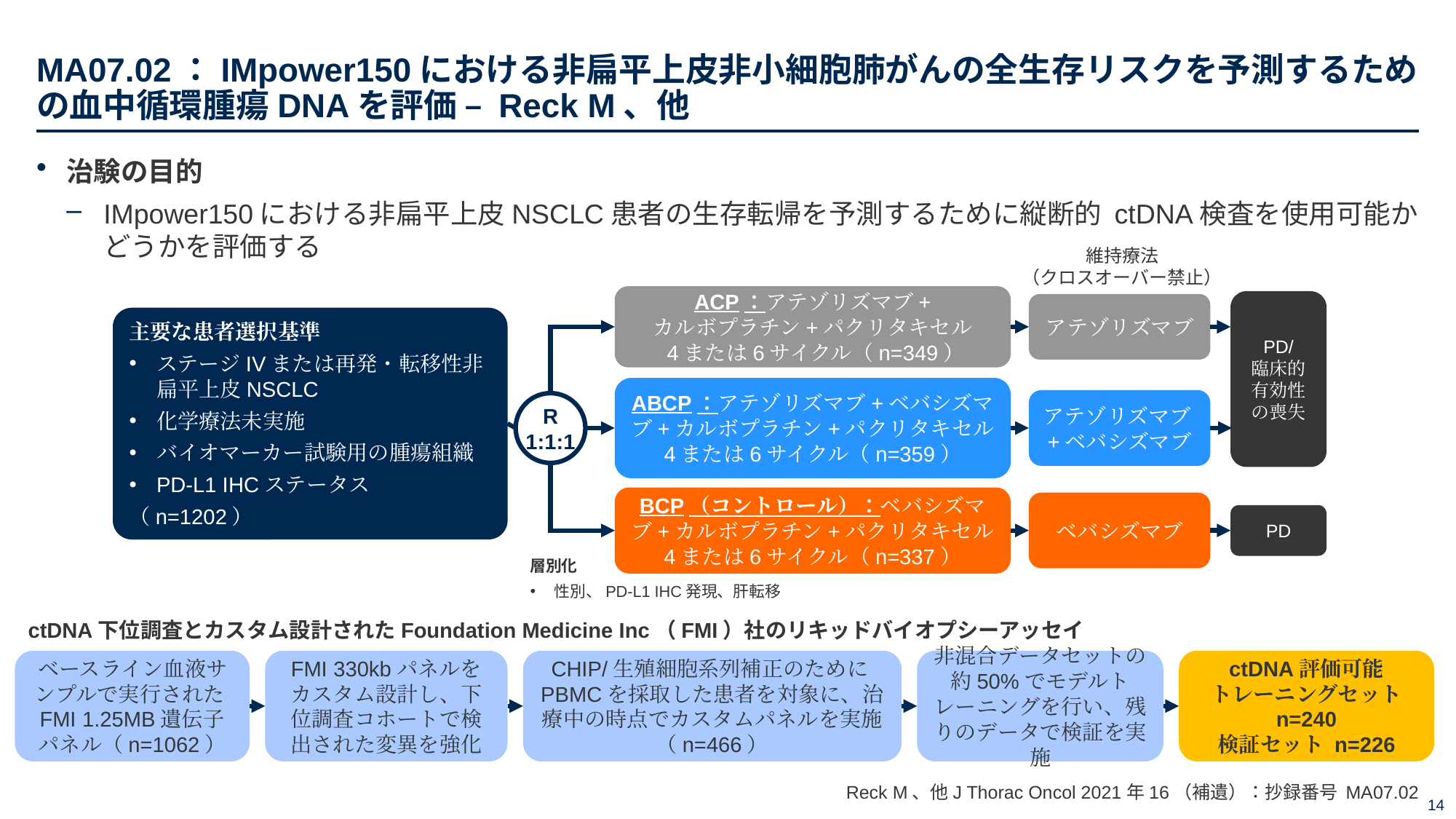

# MA07.02：IMpower150における非扁平上皮非小細胞肺がんの全生存リスクを予測するための血中循環腫瘍DNAを評価 – Reck M、他
治験の目的
IMpower150における非扁平上皮NSCLC患者の生存転帰を予測するために縦断的 ctDNA検査を使用可能かどうかを評価する
維持療法
（クロスオーバー禁止）
ACP：アテゾリズマブ+
カルボプラチン+パクリタキセル
 4または6サイクル（n=349）
PD/
臨床的有効性の喪失
アテゾリズマブ
主要な患者選択基準
ステージIVまたは再発・転移性非扁平上皮NSCLC
化学療法未実施
バイオマーカー試験用の腫瘍組織
PD-L1 IHCステータス
（n=1202）
ABCP：アテゾリズマブ+ベバシズマブ+カルボプラチン+パクリタキセル
4または6サイクル（n=359）
アテゾリズマブ+ベバシズマブ
R
1:1:1
BCP（コントロール）：ベバシズマブ+カルボプラチン+パクリタキセル
4または6サイクル（n=337）
ベバシズマブ
PD
層別化
性別、PD-L1 IHC発現、肝転移
ctDNA下位調査とカスタム設計されたFoundation Medicine Inc（FMI）社のリキッドバイオプシーアッセイ
ベースライン血液サンプルで実行されたFMI 1.25MB遺伝子パネル（n=1062）
FMI 330kbパネルをカスタム設計し、下位調査コホートで検出された変異を強化
CHIP/生殖細胞系列補正のためにPBMCを採取した患者を対象に、治療中の時点でカスタムパネルを実施（n=466）
非混合データセットの約50%でモデルトレーニングを行い、残りのデータで検証を実施
ctDNA評価可能
トレーニングセット n=240
検証セット n=226
Reck M、他J Thorac Oncol 2021年16（補遺）：抄録番号 MA07.02